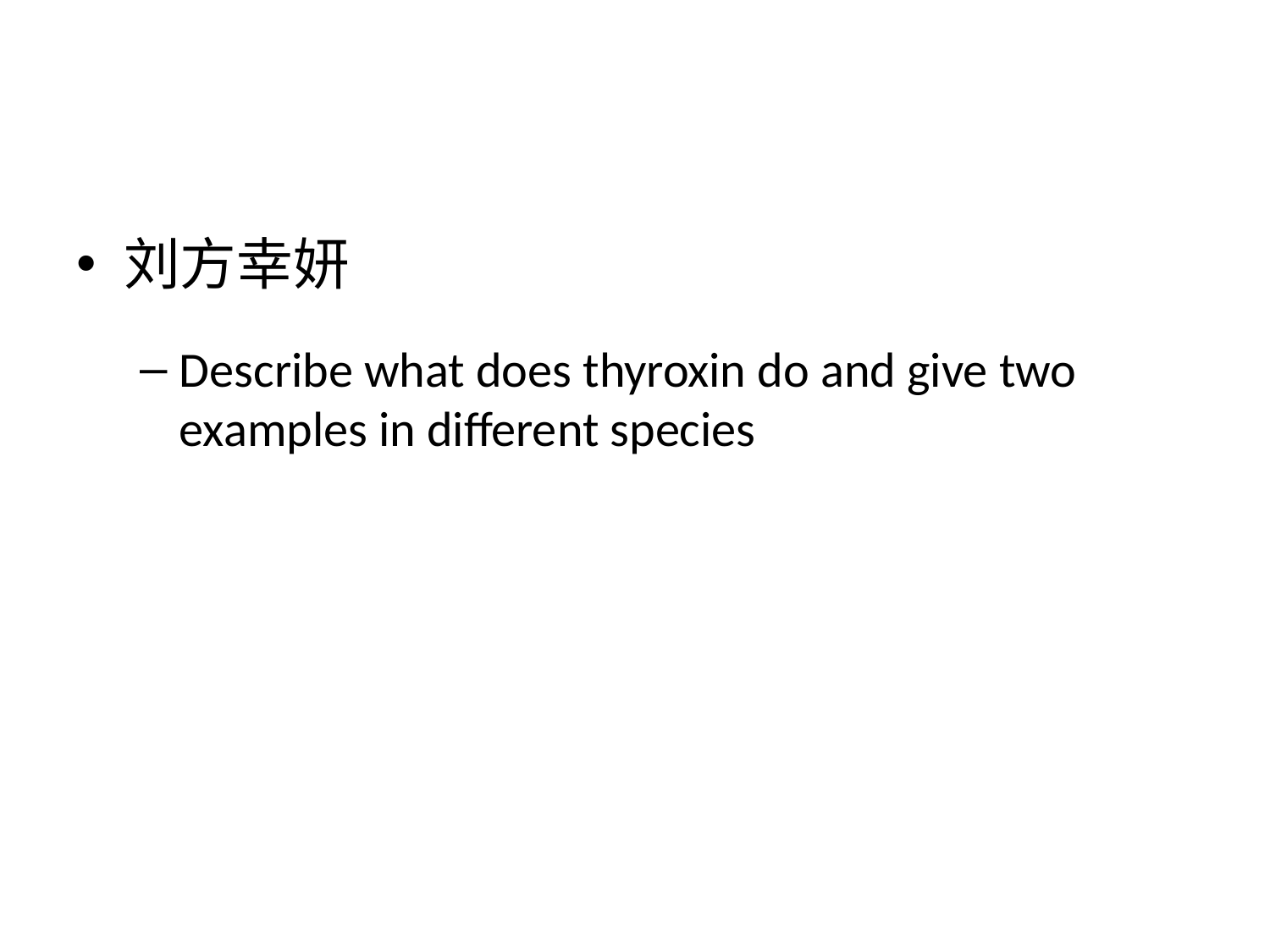

刘方幸妍
Describe what does thyroxin do and give two examples in different species